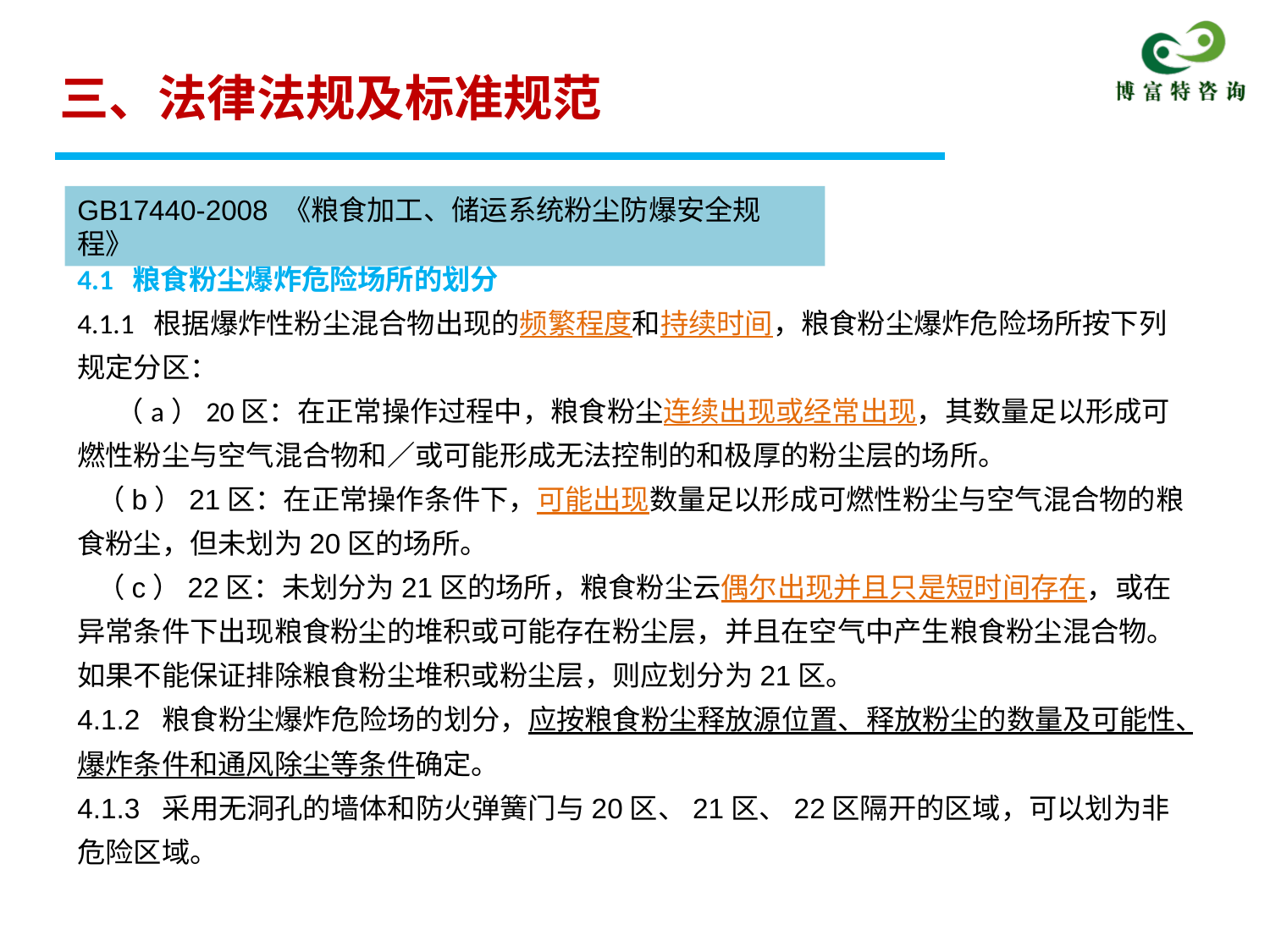

三、法律法规及标准规范
GB17440-2008 《粮食加工、储运系统粉尘防爆安全规程》
4.1  粮食粉尘爆炸危险场所的划分
4.1.1  根据爆炸性粉尘混合物出现的频繁程度和持续时间，粮食粉尘爆炸危险场所按下列规定分区：
     （a）20区：在正常操作过程中，粮食粉尘连续出现或经常出现，其数量足以形成可燃性粉尘与空气混合物和／或可能形成无法控制的和极厚的粉尘层的场所。
  （b）21区：在正常操作条件下，可能出现数量足以形成可燃性粉尘与空气混合物的粮食粉尘，但未划为20区的场所。
  （c）22区：未划分为21区的场所，粮食粉尘云偶尔出现并且只是短时间存在，或在异常条件下出现粮食粉尘的堆积或可能存在粉尘层，并且在空气中产生粮食粉尘混合物。如果不能保证排除粮食粉尘堆积或粉尘层，则应划分为21区。
4.1.2  粮食粉尘爆炸危险场的划分，应按粮食粉尘释放源位置、释放粉尘的数量及可能性、爆炸条件和通风除尘等条件确定。
4.1.3  采用无洞孔的墙体和防火弹簧门与20区、21区、22区隔开的区域，可以划为非危险区域。